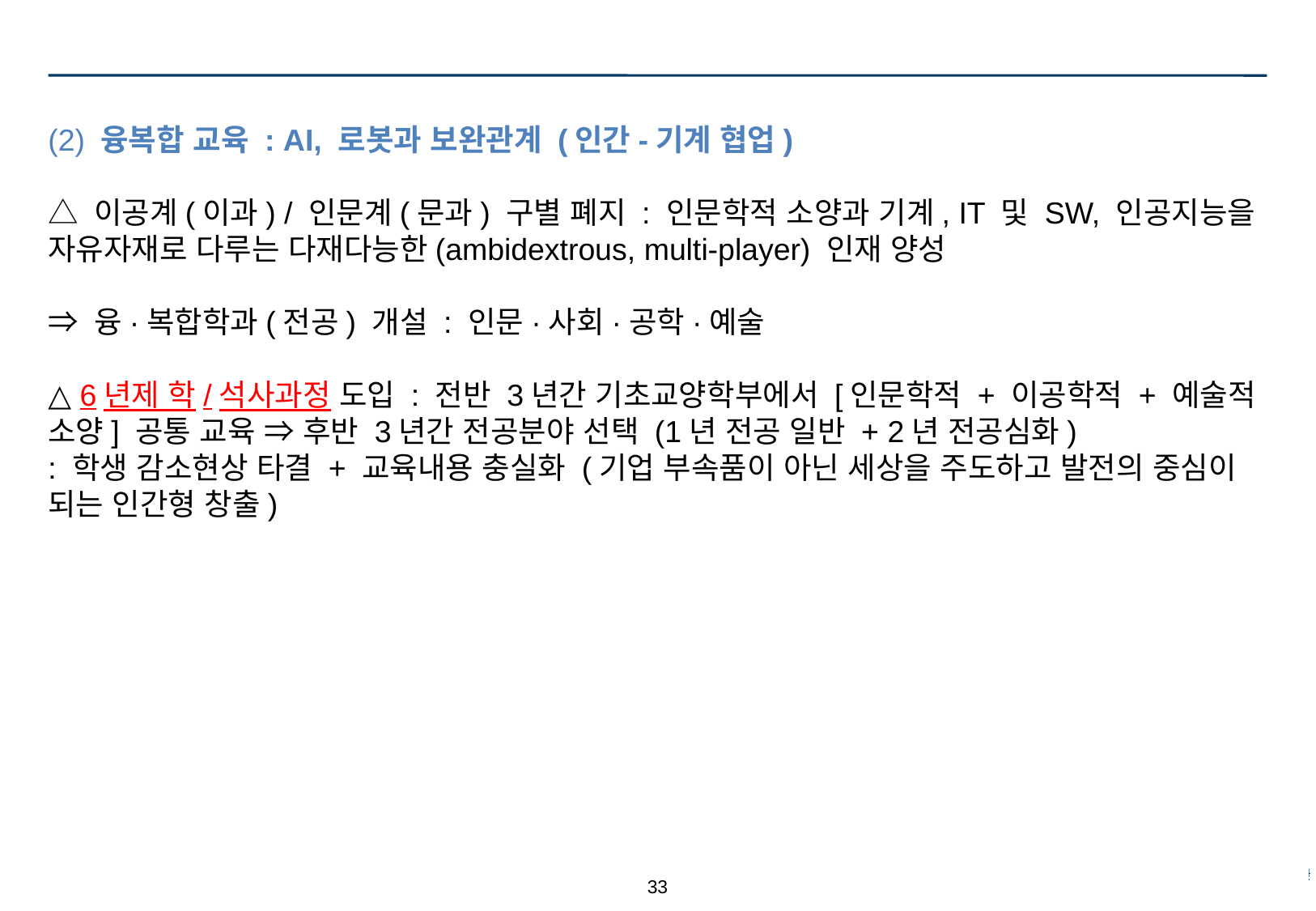

(2) 융복합 교육 : AI, 로봇과 보완관계 (인간-기계 협업)

△ 이공계(이과) / 인문계(문과) 구별 폐지 : 인문학적 소양과 기계, IT 및 SW, 인공지능을 자유자재로 다루는 다재다능한(ambidextrous, multi-player) 인재 양성

⇒ 융·복합학과(전공) 개설 : 인문·사회·공학·예술

△ 6년제 학/석사과정 도입 : 전반 3년간 기초교양학부에서 [인문학적 + 이공학적 + 예술적 소양] 공통 교육 ⇒ 후반 3년간 전공분야 선택 (1년 전공 일반 + 2년 전공심화)
: 학생 감소현상 타결 + 교육내용 충실화 (기업 부속품이 아닌 세상을 주도하고 발전의 중심이 되는 인간형 창출)